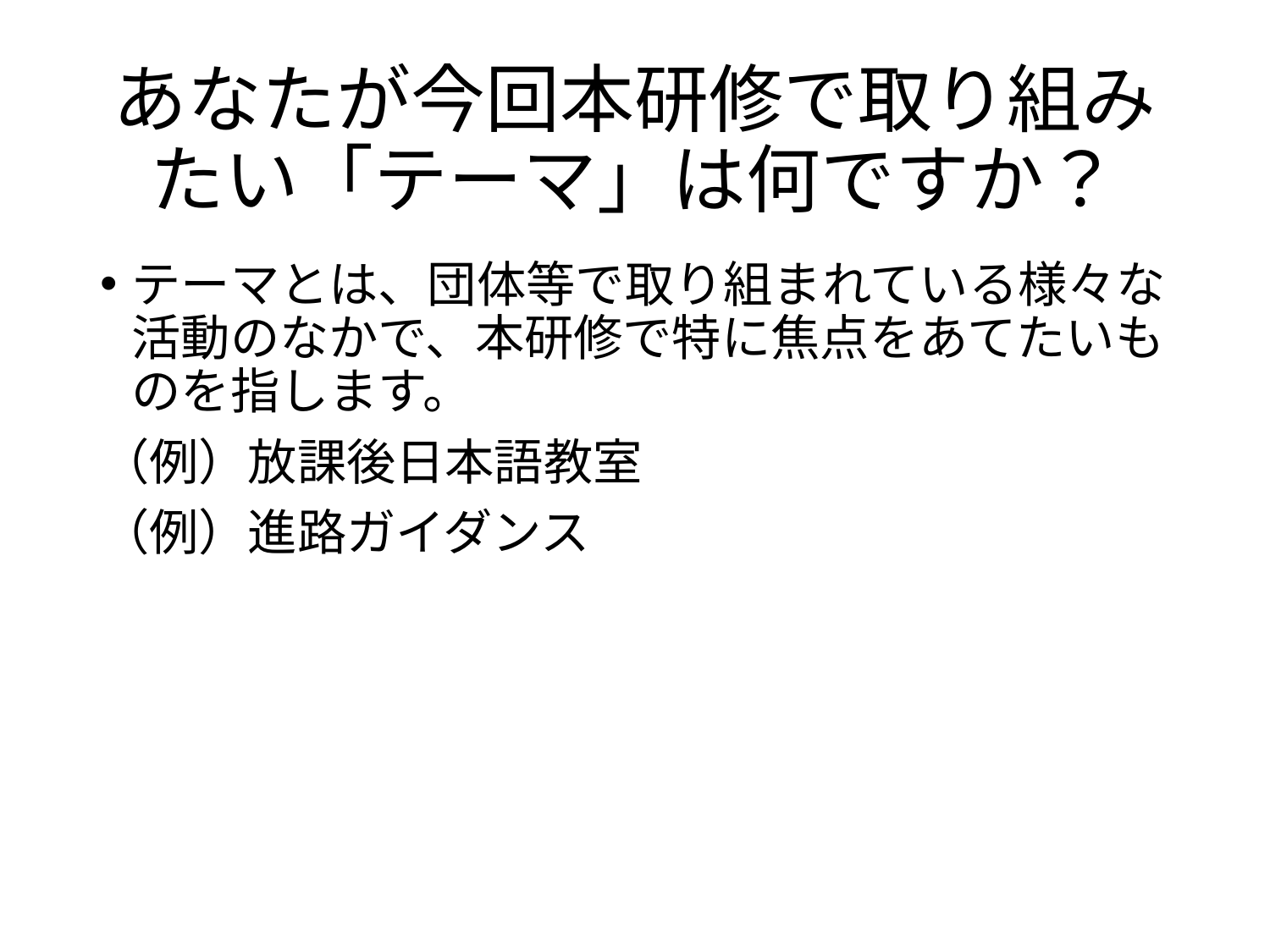

# あなたが今回本研修で取り組みたい「テーマ」は何ですか？
テーマとは、団体等で取り組まれている様々な活動のなかで、本研修で特に焦点をあてたいものを指します。
（例）放課後日本語教室
（例）進路ガイダンス